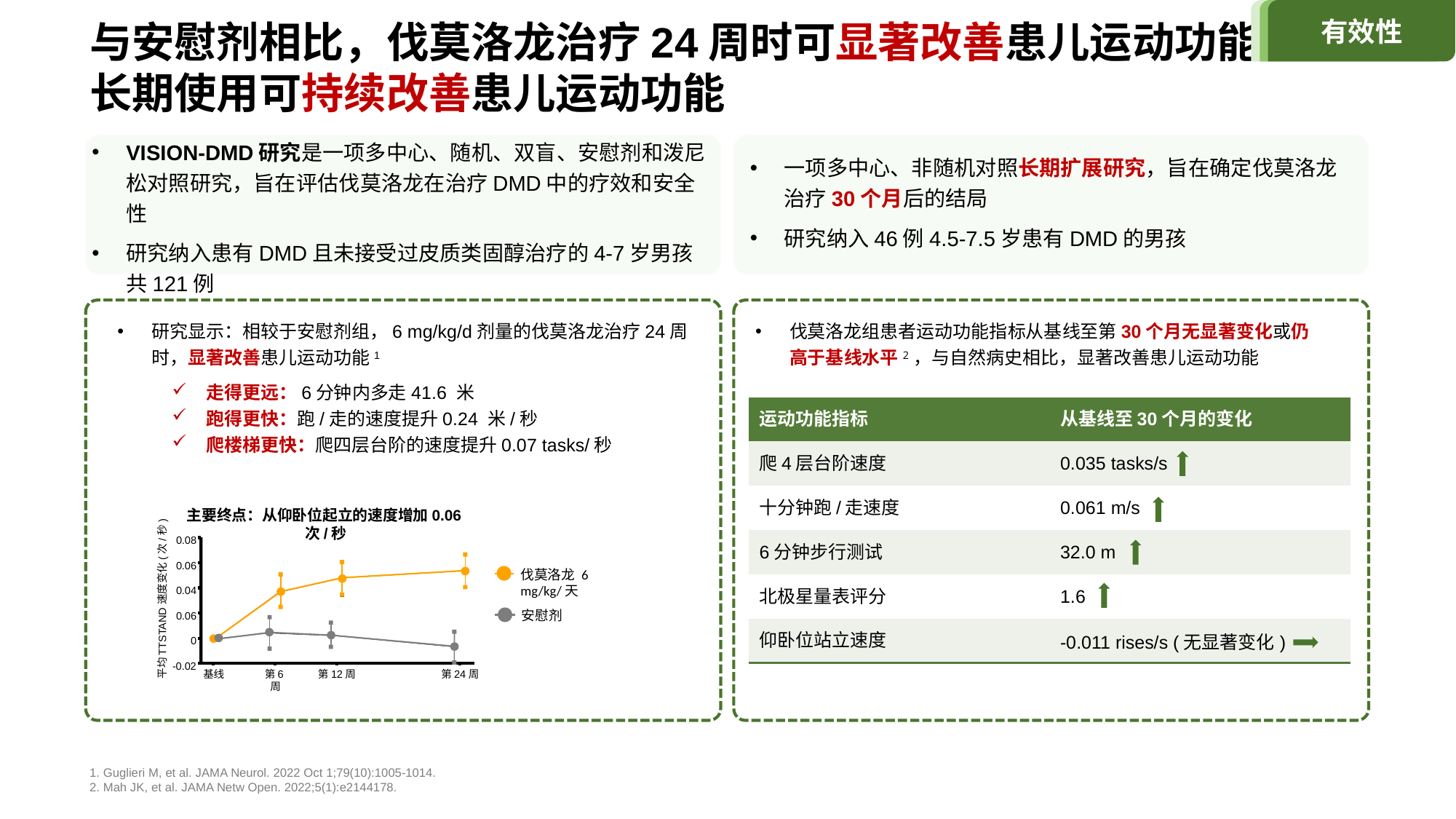

有效性
与安慰剂相比，伐莫洛龙治疗24周时可显著改善患儿运动功能
长期使用可持续改善患儿运动功能
VISION-DMD研究是一项多中心、随机、双盲、安慰剂和泼尼松对照研究，旨在评估伐莫洛龙在治疗DMD中的疗效和安全性
研究纳入患有DMD且未接受过皮质类固醇治疗的4-7岁男孩共121例

一项多中心、非随机对照长期扩展研究，旨在确定伐莫洛龙治疗30个月后的结局
研究纳入46例4.5-7.5岁患有DMD的男孩

研究显示：相较于安慰剂组，6 mg/kg/d剂量的伐莫洛龙治疗24周时，显著改善患儿运动功能1
走得更远：6分钟内多走41.6 米
跑得更快：跑/走的速度提升0.24 米/秒
爬楼梯更快：爬四层台阶的速度提升0.07 tasks/秒
伐莫洛龙组患者运动功能指标从基线至第30个月无显著变化或仍高于基线水平2，与自然病史相比，显著改善患儿运动功能
| 运动功能指标 | 从基线至30个月的变化 |
| --- | --- |
| 爬4层台阶速度 | 0.035 tasks/s |
| 十分钟跑/走速度 | 0.061 m/s |
| 6分钟步行测试 | 32.0 m |
| 北极星量表评分 | 1.6 |
| 仰卧位站立速度 | -0.011 rises/s (无显著变化) |

主要终点：从仰卧位起立的速度增加0.06次/秒
0.08
0.06

0.04

0.06

0

-0.02
基线
第12周
第24周
第6周
平均TTSTAND速度变化(次/秒)

伐莫洛龙 6 mg/kg/天

安慰剂

1. Guglieri M, et al. JAMA Neurol. 2022 Oct 1;79(10):1005-1014.
2. Mah JK, et al. JAMA Netw Open. 2022;5(1):e2144178.